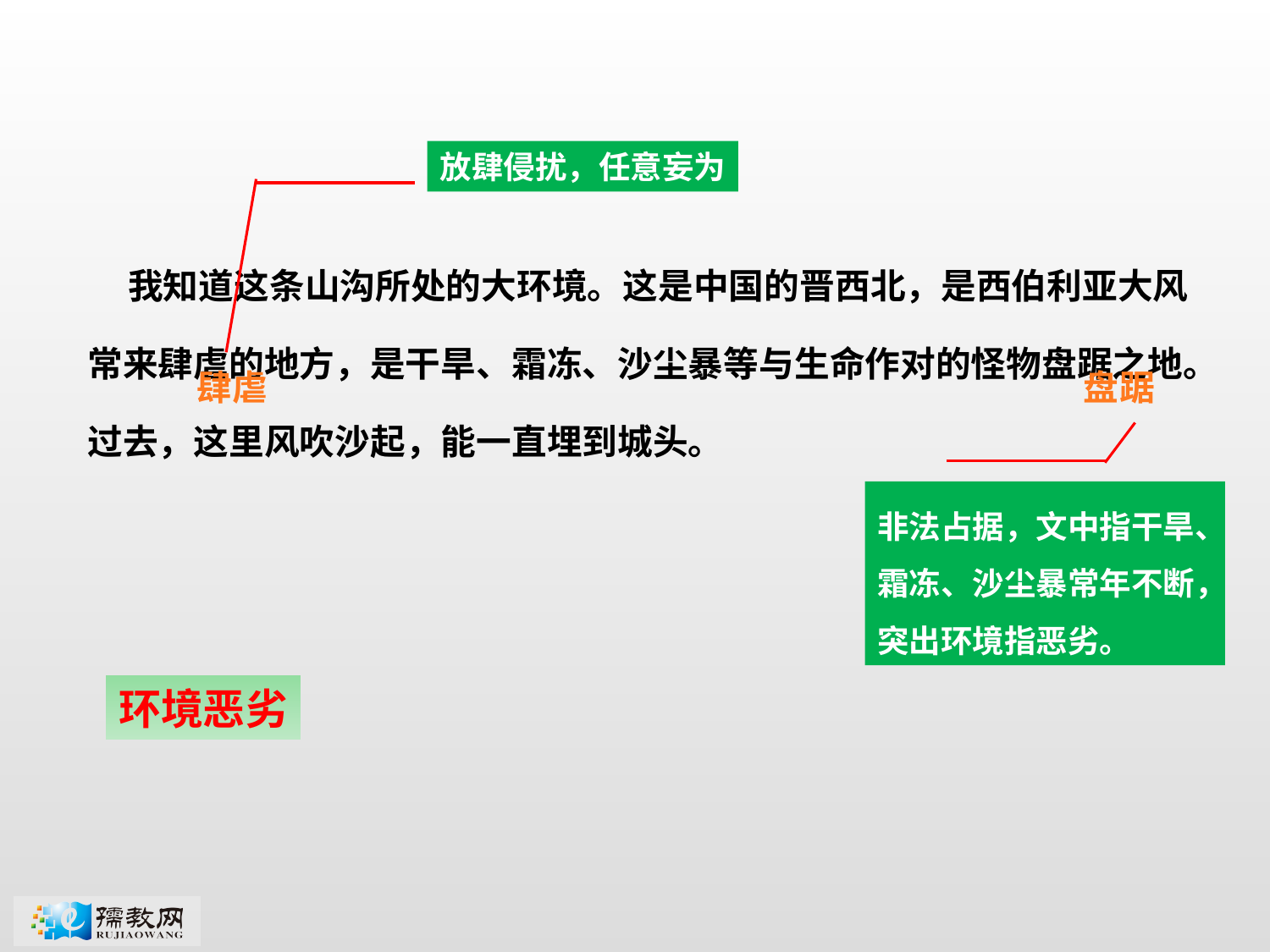

放肆侵扰，任意妄为
    我知道这条山沟所处的大环境。这是中国的晋西北，是西伯利亚大风常来肆虐的地方，是干旱、霜冻、沙尘暴等与生命作对的怪物盘踞之地。过去，这里风吹沙起，能一直埋到城头。
肆虐
盘踞
非法占据，文中指干旱、霜冻、沙尘暴常年不断，突出环境指恶劣。
环境恶劣